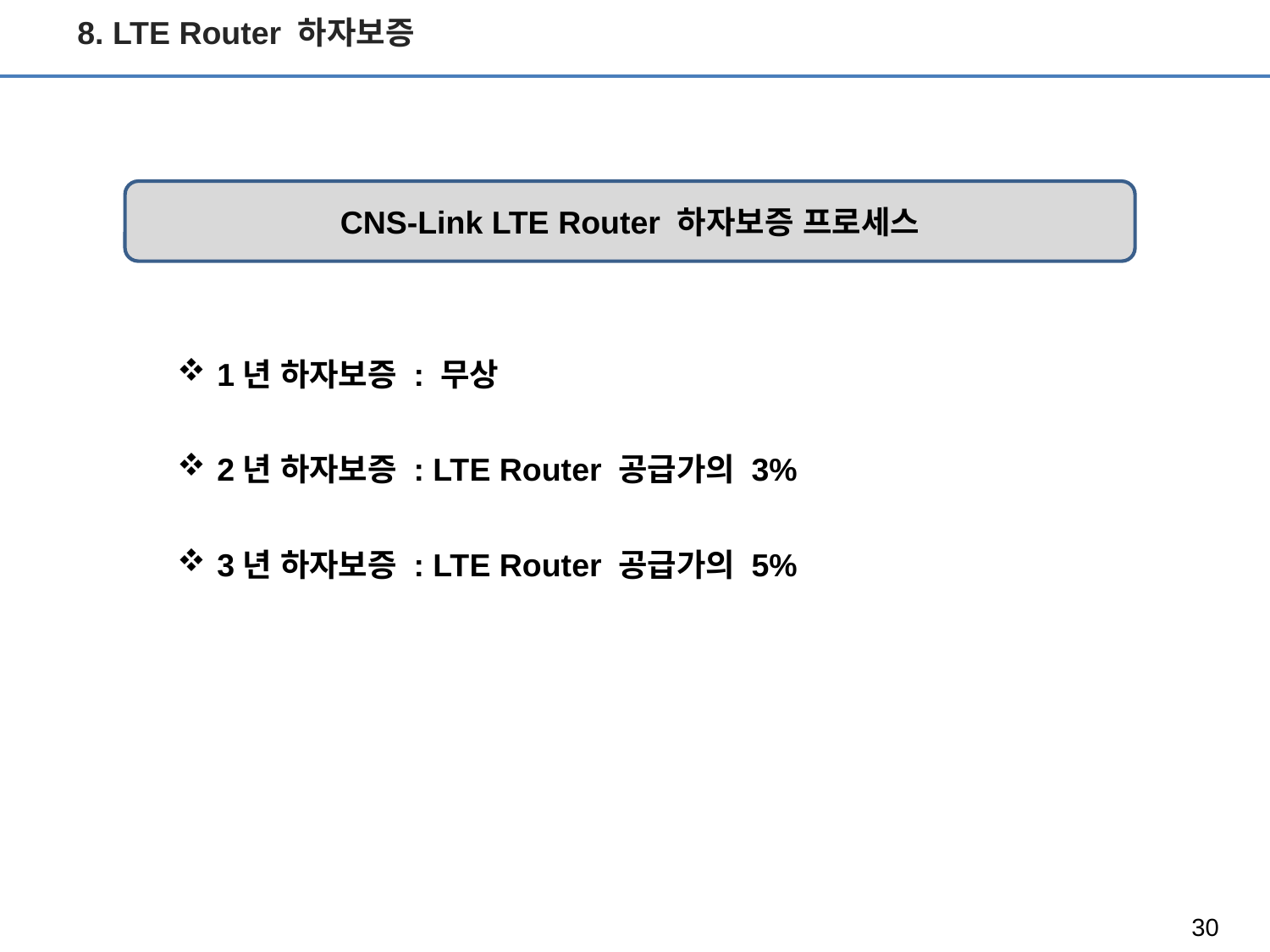

8. LTE Router 하자보증
CNS-Link LTE Router 하자보증 프로세스
1년 하자보증 : 무상
2년 하자보증 : LTE Router 공급가의 3%
3년 하자보증 : LTE Router 공급가의 5%
30